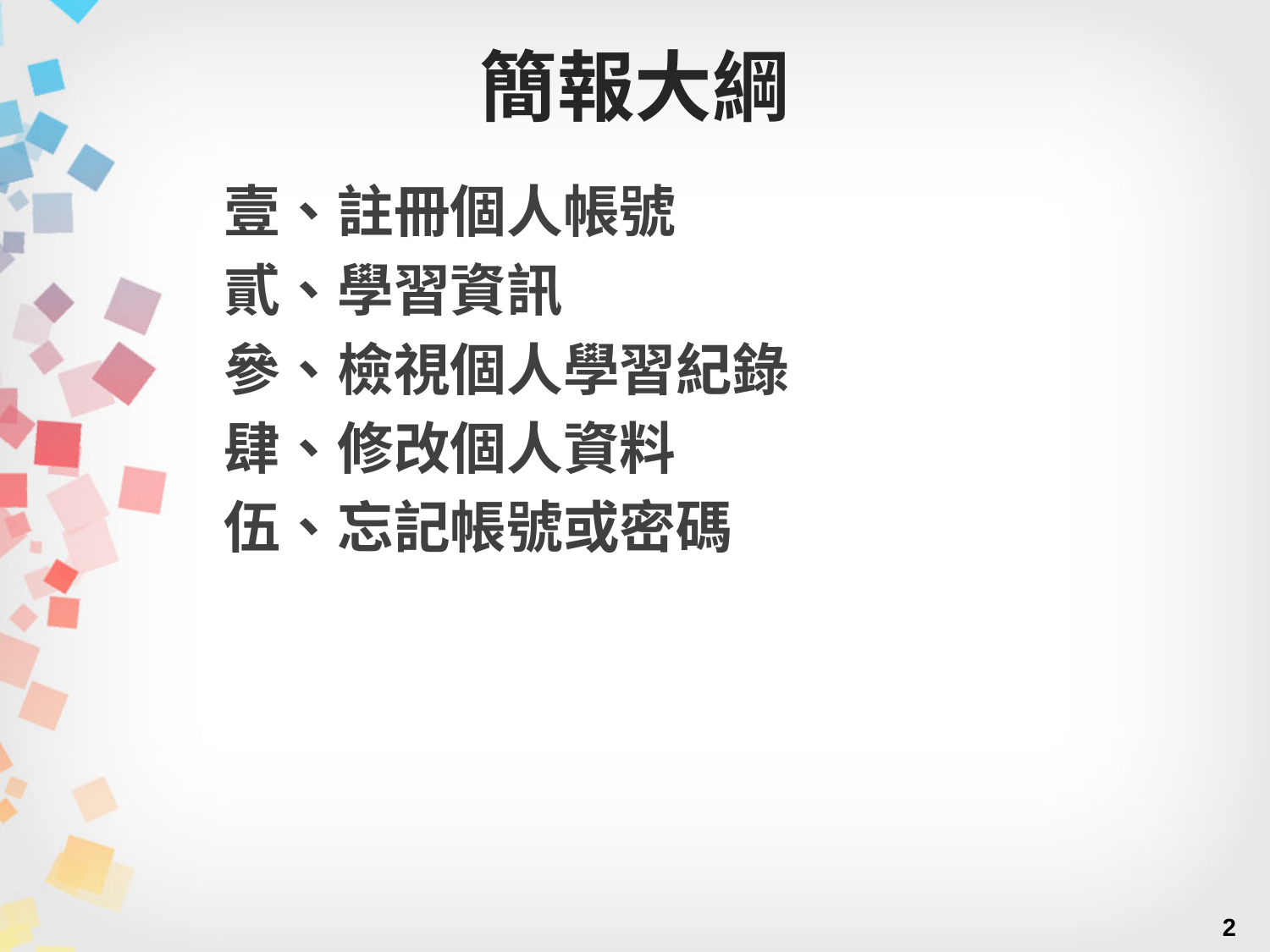

# 簡報大綱
壹、註冊個人帳號
貳、學習資訊
參、檢視個人學習紀錄
肆、修改個人資料
伍、忘記帳號或密碼

2